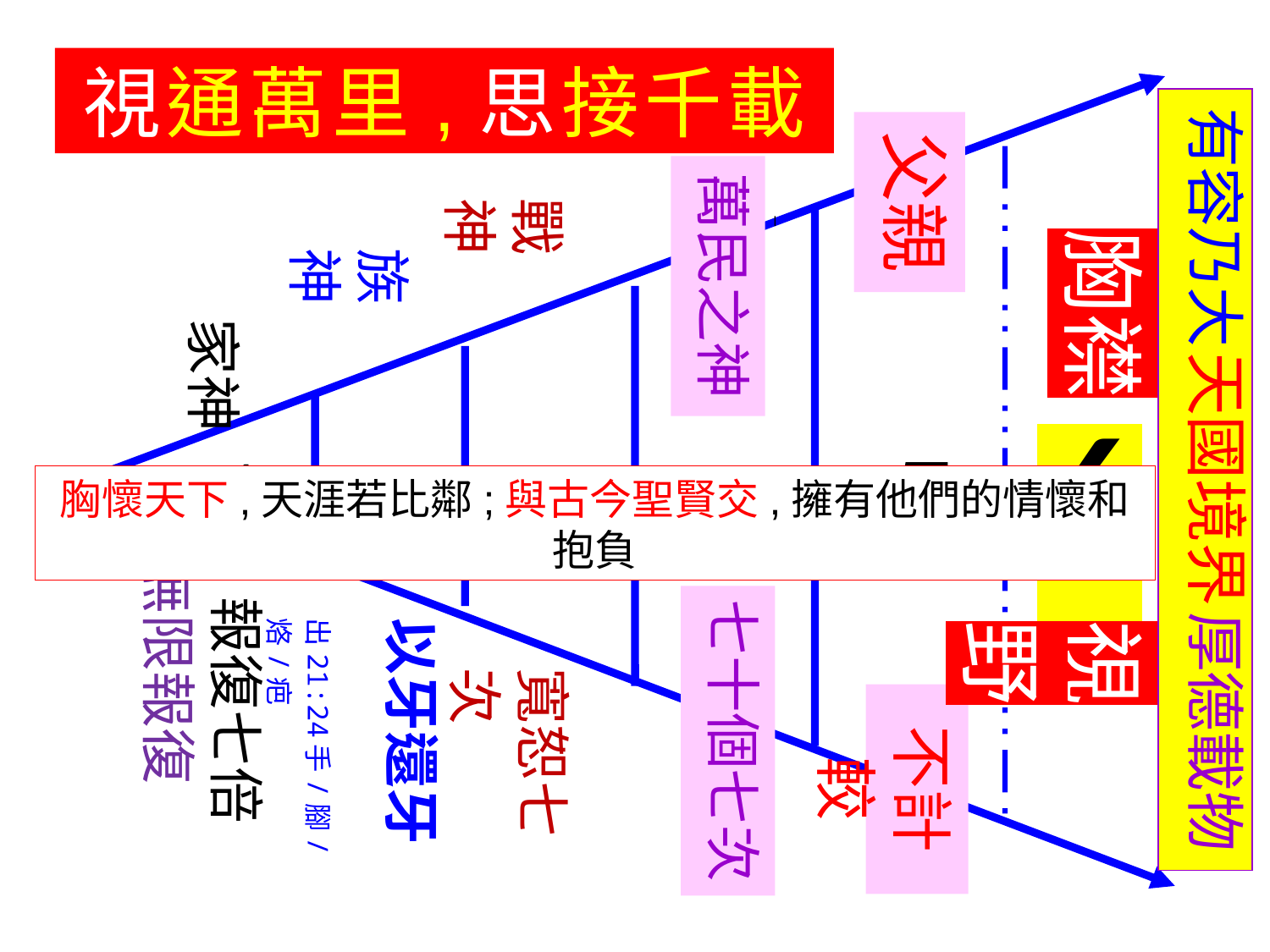

逐漸啟示/成長
視通萬里,思接千載

有容乃大 天國境界 厚德載物
父親

萬民之神
戰神

胸襟
族神

家神

6

5
4
3
2
1
胸懷天下,天涯若比鄰;與古今聖賢交,擁有他們的情懷和抱負

  報復七倍無限報復
七十個七次
以牙還牙
 出21:24手/腳/烙/疤
視野
寬恕七次
不計較